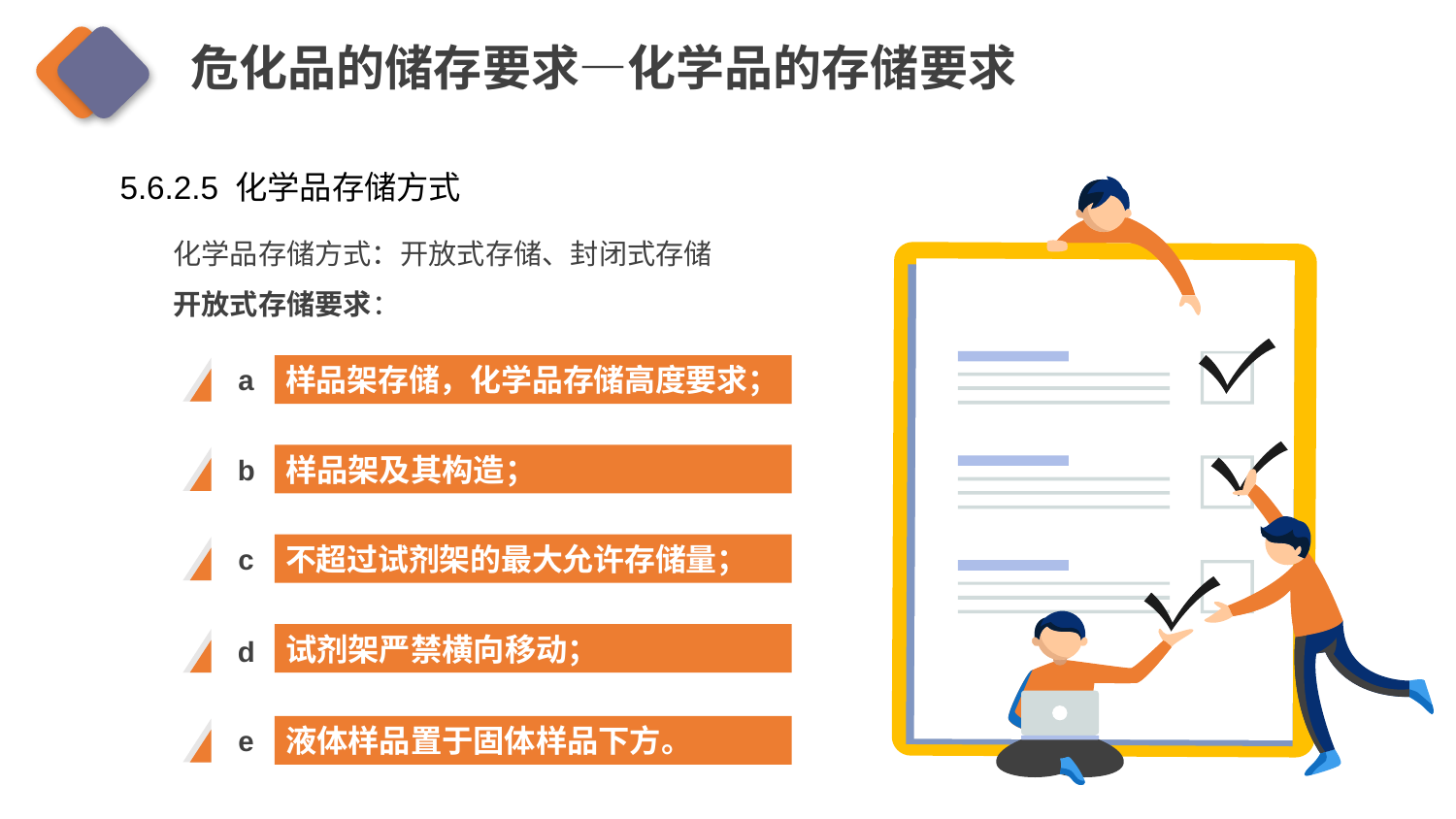

危化品的储存要求—化学品的存储要求
5.6.2.5 化学品存储方式

化学品存储方式：开放式存储、封闭式存储
开放式存储要求：
a
样品架存储，化学品存储高度要求；

b
样品架及其构造；

c
不超过试剂架的最大允许存储量；

试剂架严禁横向移动；
d

e
液体样品置于固体样品下方。